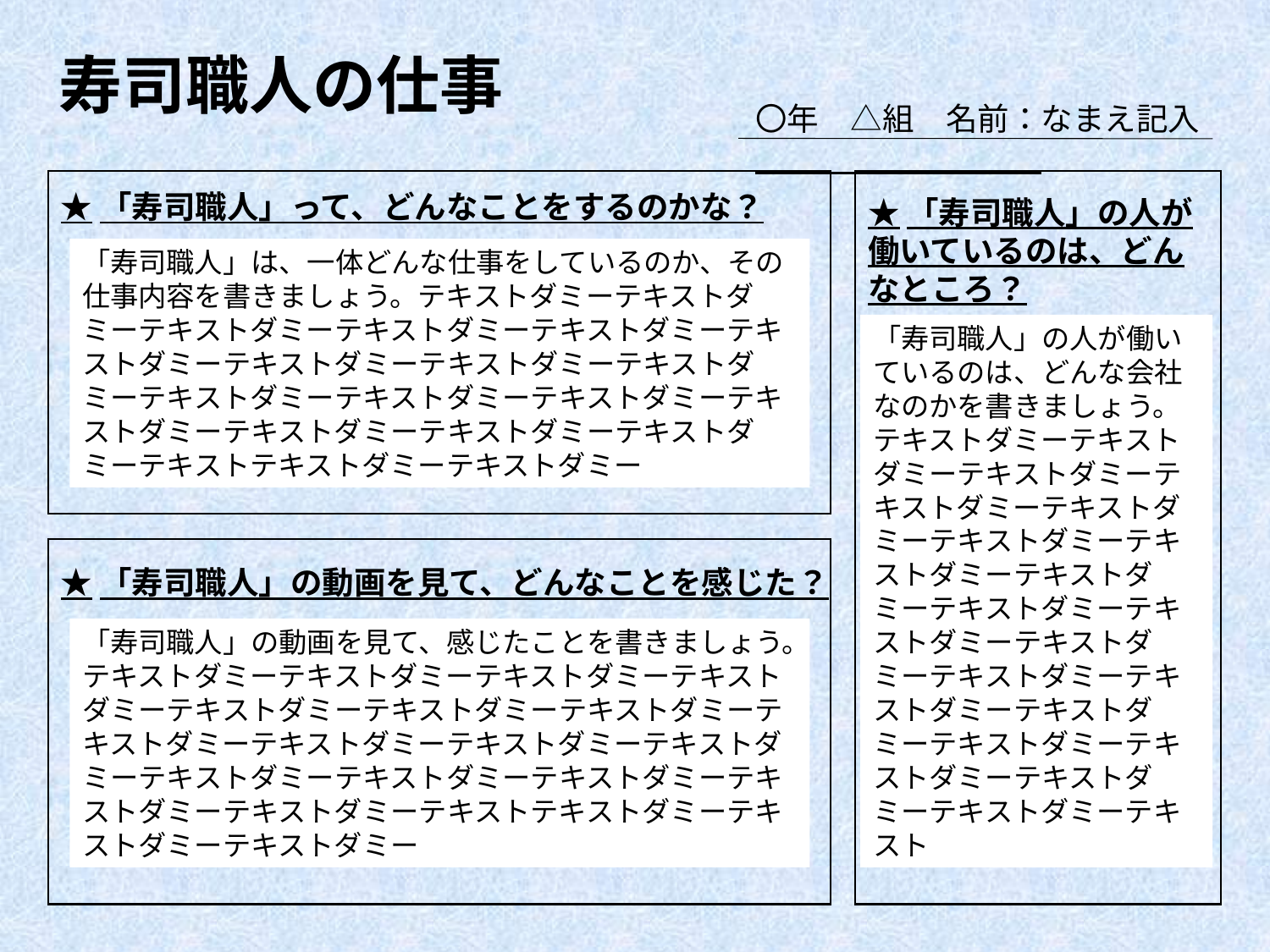

寿司職人の仕事
〇年　△組　名前：なまえ記入

★「寿司職人」って、どんなことをするのかな？
★「寿司職人」の人が働いているのは、どんなところ？
「寿司職人」は、一体どんな仕事をしているのか、その仕事内容を書きましょう。テキストダミーテキストダミーテキストダミーテキストダミーテキストダミーテキストダミーテキストダミーテキストダミーテキストダミーテキストダミーテキストダミーテキストダミーテキストダミーテキストダミーテキストダミーテキストダミーテキストテキストダミーテキストダミー
「寿司職人」の人が働いているのは、どんな会社なのかを書きましょう。テキストダミーテキストダミーテキストダミーテキストダミーテキストダミーテキストダミーテキストダミーテキストダミーテキストダミーテキストダミーテキストダミーテキストダミーテキストダミーテキストダミーテキストダミーテキストダミーテキストダミーテキストダミーテキスト

★「寿司職人」の動画を見て、どんなことを感じた？
「寿司職人」の動画を見て、感じたことを書きましょう。テキストダミーテキストダミーテキストダミーテキストダミーテキストダミーテキストダミーテキストダミーテキストダミーテキストダミーテキストダミーテキストダミーテキストダミーテキストダミーテキストダミーテキストダミーテキストダミーテキストテキストダミーテキストダミーテキストダミー